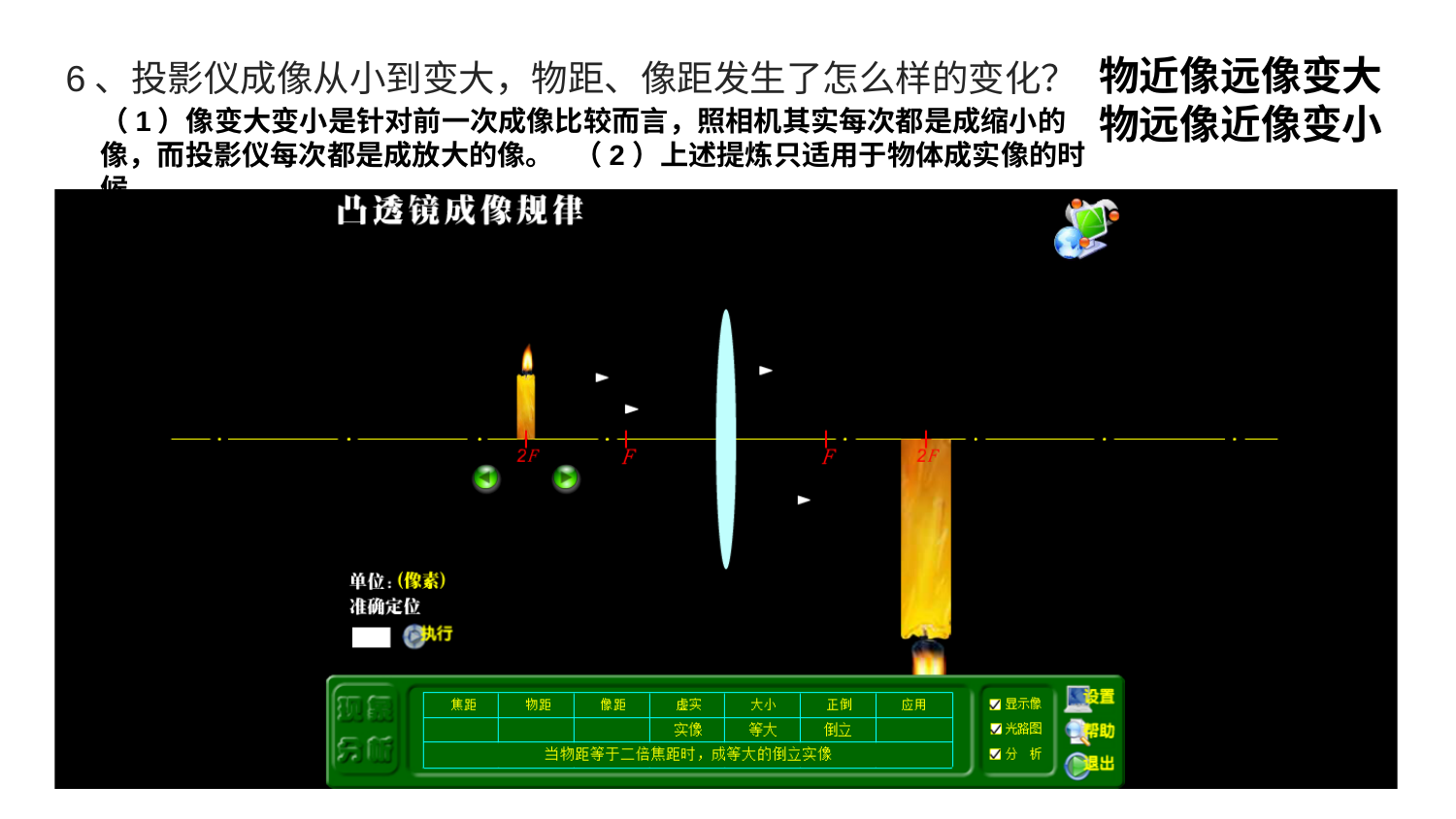

6、投影仪成像从小到变大，物距、像距发生了怎么样的变化？
物近像远像变大
物远像近像变小
（1）像变大变小是针对前一次成像比较而言，照相机其实每次都是成缩小的像，而投影仪每次都是成放大的像。   （2）上述提炼只适用于物体成实像的时候。